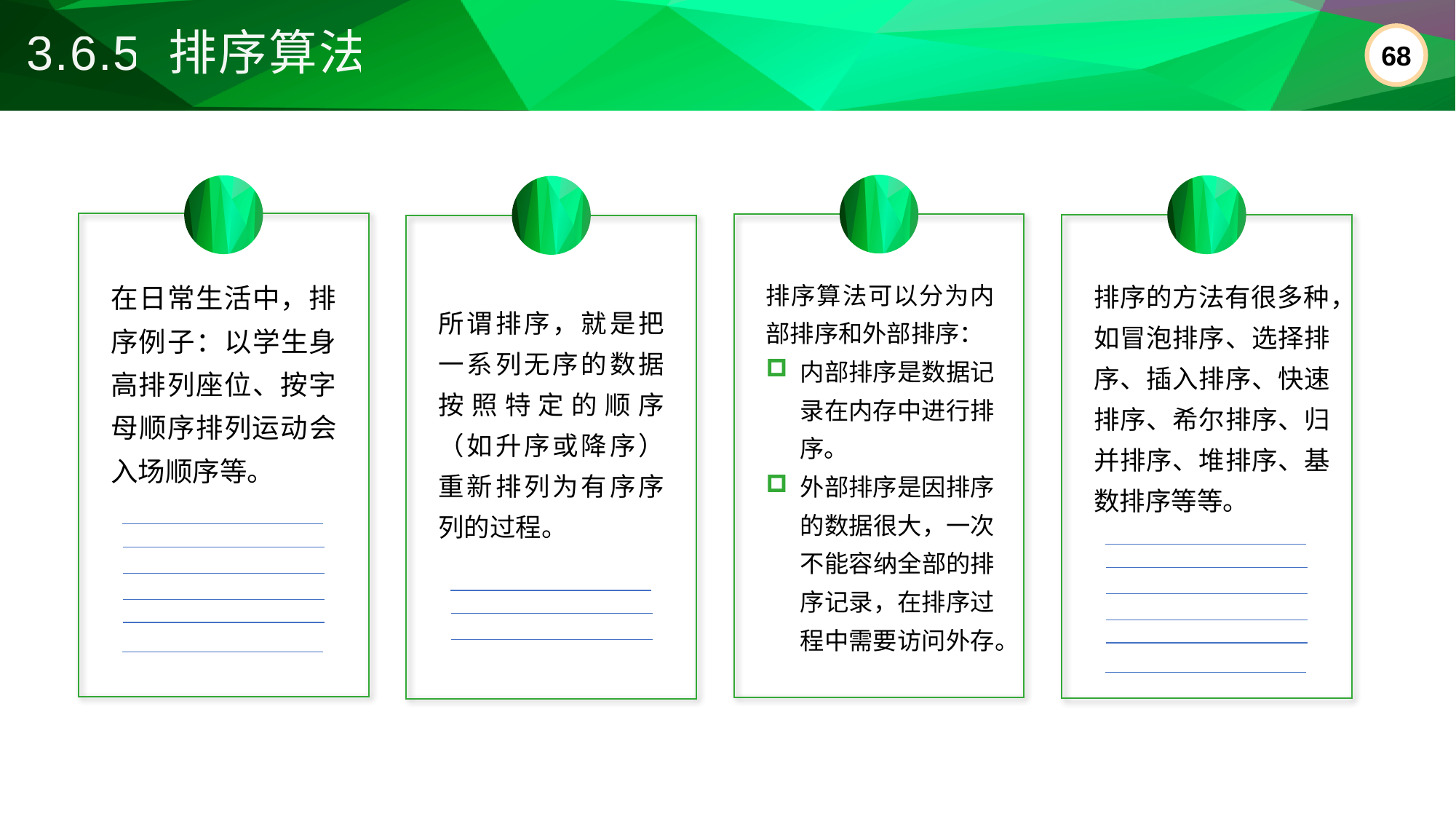

3.6.5 排序算法

所谓排序，就是把一系列无序的数据按照特定的顺序（如升序或降序）重新排列为有序序列的过程。
在日常生活中，排序例子：以学生身高排列座位、按字母顺序排列运动会入场顺序等。
排序算法可以分为内部排序和外部排序：
内部排序是数据记录在内存中进行排序。
外部排序是因排序的数据很大，一次不能容纳全部的排序记录，在排序过程中需要访问外存。
排序的方法有很多种，如冒泡排序、选择排序、插入排序、快速排序、希尔排序、归并排序、堆排序、基数排序等等。